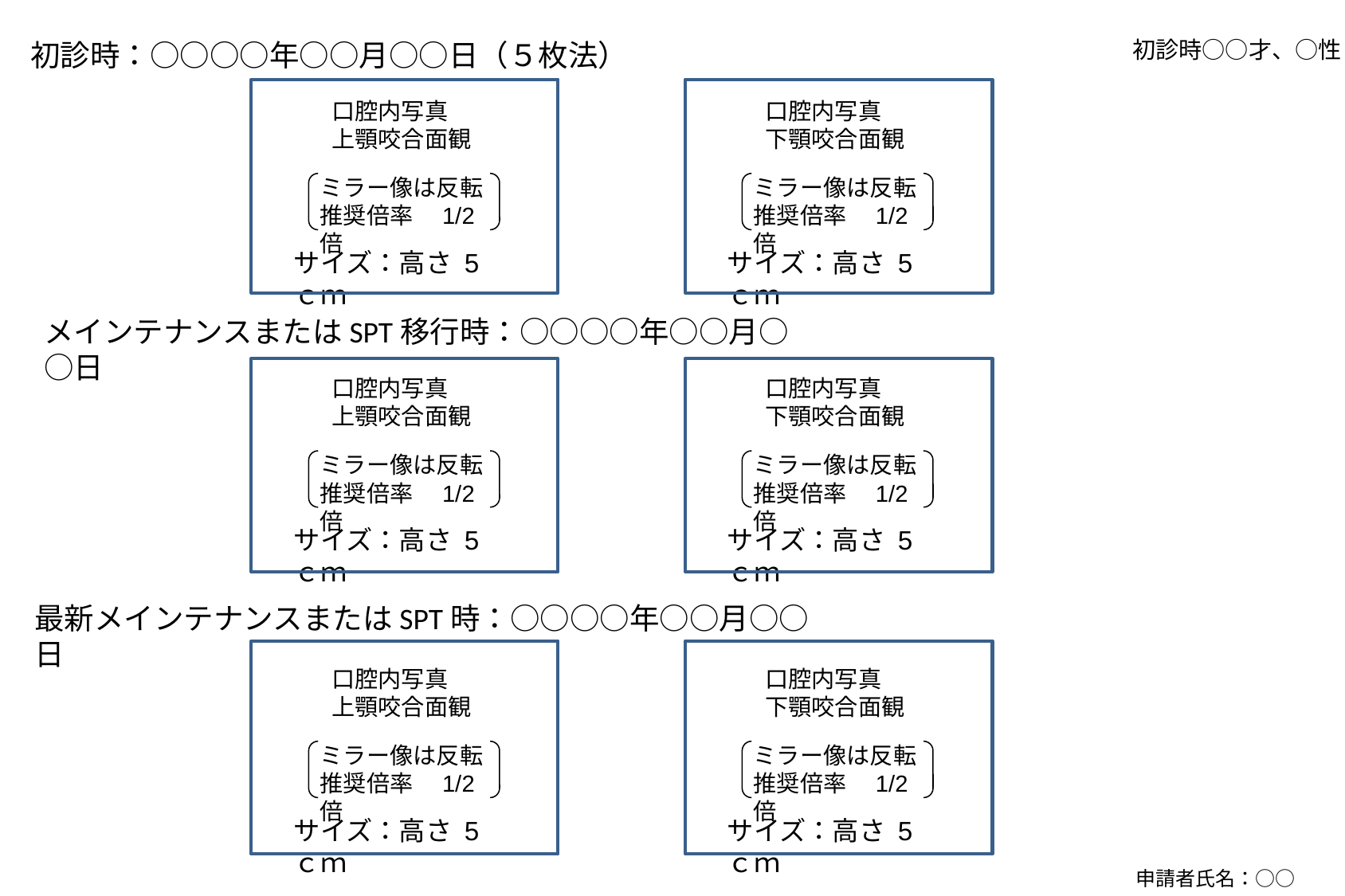

初診時○○才、○性
初診時：○○○○年○○月○○日（５枚法）

口腔内写真
上顎咬合面観
ミラー像は反転
推奨倍率　1/2倍

サイズ：高さ 5 ｃｍ
口腔内写真
下顎咬合面観
ミラー像は反転
推奨倍率　1/2倍

サイズ：高さ 5 ｃｍ
メインテナンスまたはSPT移行時：○○○○年○○月○○日

口腔内写真
上顎咬合面観
ミラー像は反転
推奨倍率　1/2倍

サイズ：高さ 5 ｃｍ
口腔内写真
下顎咬合面観
ミラー像は反転
推奨倍率　1/2倍

サイズ：高さ 5 ｃｍ
最新メインテナンスまたはSPT時：○○○○年○○月○○日

口腔内写真
上顎咬合面観
ミラー像は反転
推奨倍率　1/2倍

サイズ：高さ 5 ｃｍ
口腔内写真
下顎咬合面観
ミラー像は反転
推奨倍率　1/2倍

サイズ：高さ 5 ｃｍ
申請者氏名：○○